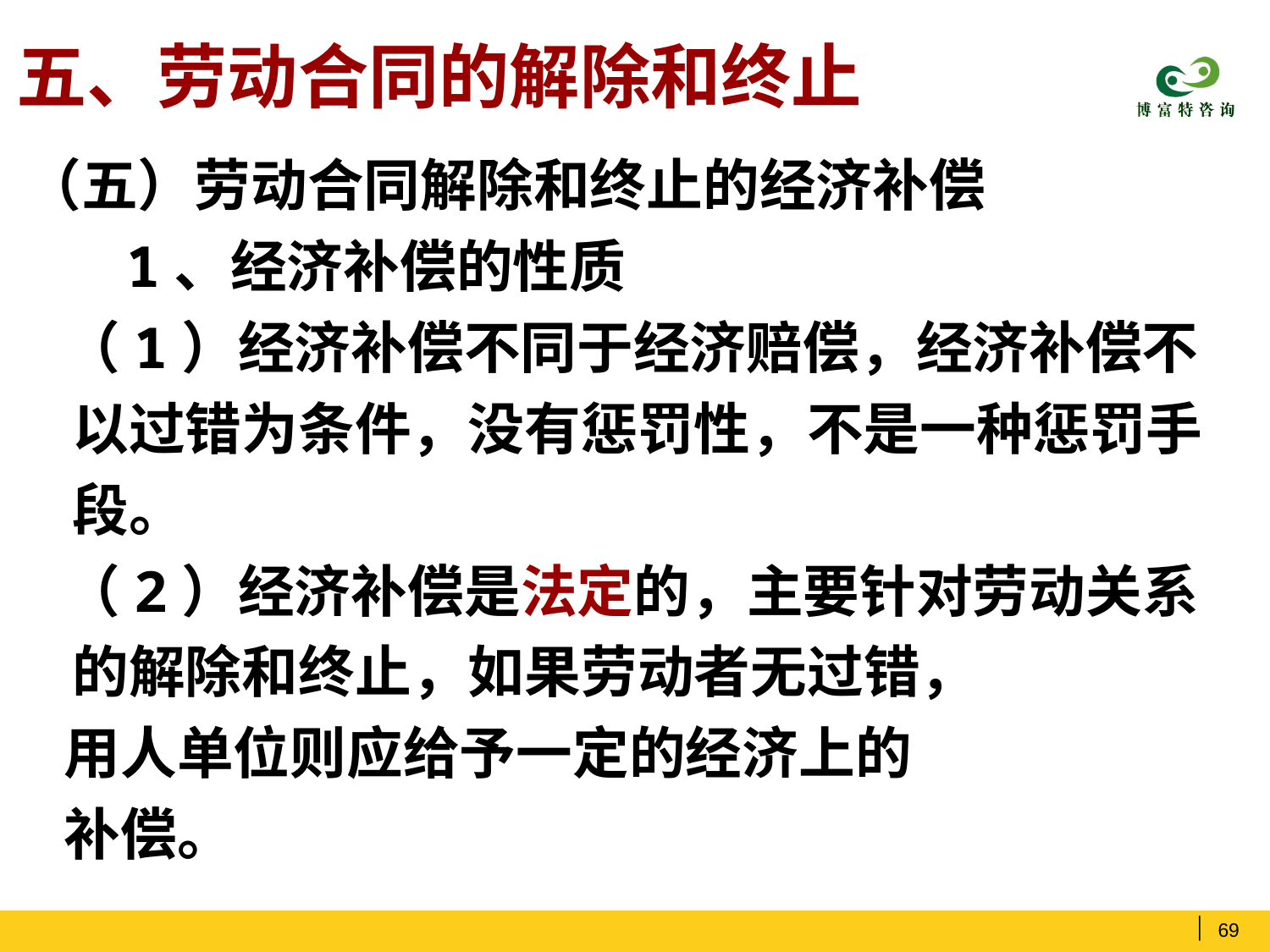

# 五、劳动合同的解除和终止
（五）劳动合同解除和终止的经济补偿
   1、经济补偿的性质
  （1）经济补偿不同于经济赔偿，经济补偿不以过错为条件，没有惩罚性，不是一种惩罚手段。
  （2）经济补偿是法定的，主要针对劳动关系的解除和终止，如果劳动者无过错，
  用人单位则应给予一定的经济上的
  补偿。